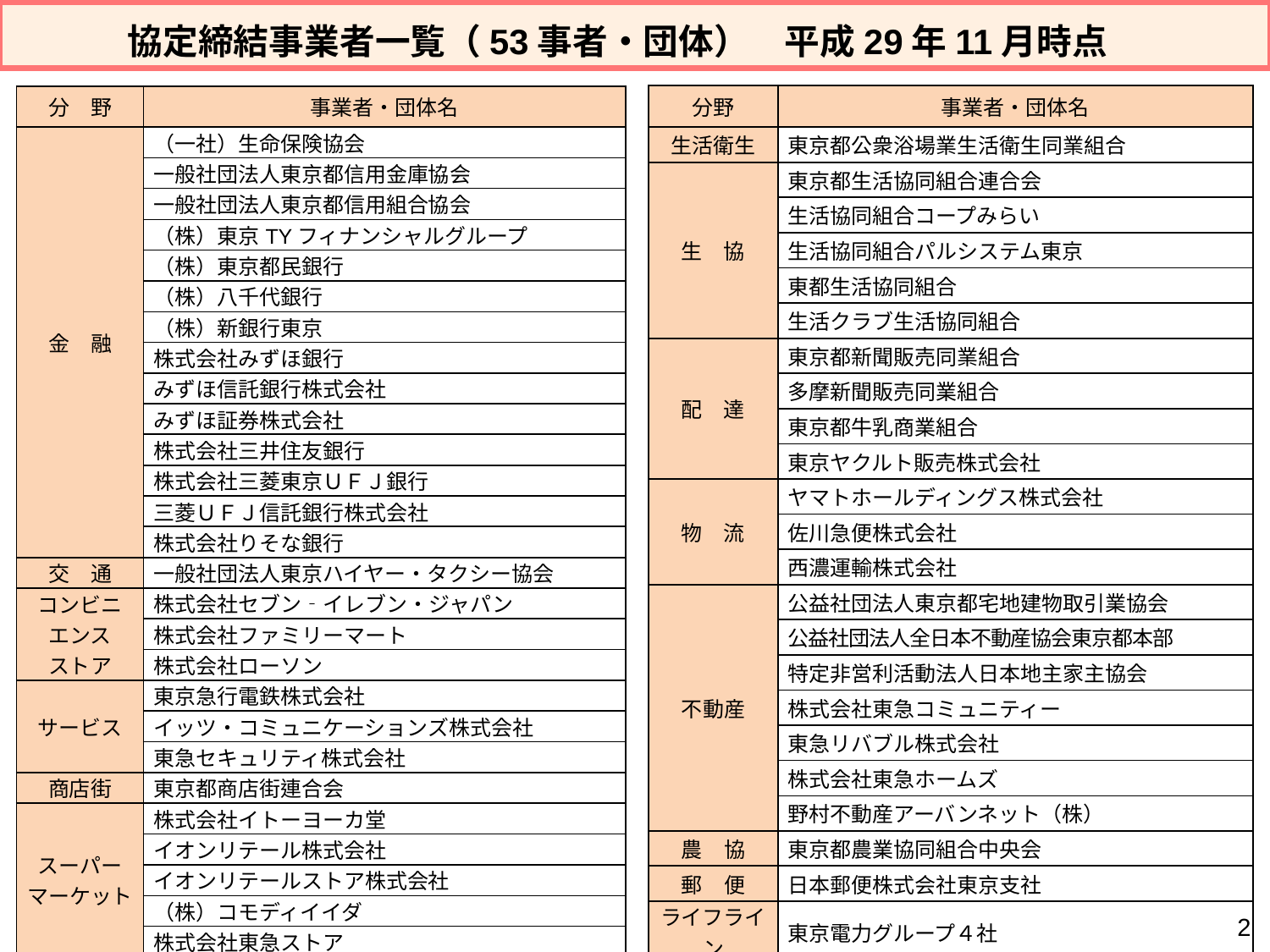

協定締結事業者一覧（53事者・団体）　平成29年11月時点
| 分野 | 事業者・団体名 |
| --- | --- |
| 生活衛生 | 東京都公衆浴場業生活衛生同業組合 |
| 生　協 | 東京都生活協同組合連合会 |
|  | 生活協同組合コープみらい |
|  | 生活協同組合パルシステム東京 |
|  | 東都生活協同組合 |
|  | 生活クラブ生活協同組合 |
| 配　達 | 東京都新聞販売同業組合 |
|  | 多摩新聞販売同業組合 |
|  | 東京都牛乳商業組合 |
|  | 東京ヤクルト販売株式会社 |
| 物　流 | ヤマトホールディングス株式会社 |
|  | 佐川急便株式会社 |
|  | 西濃運輸株式会社 |
| 不動産 | 公益社団法人東京都宅地建物取引業協会 |
|  | 公益社団法人全日本不動産協会東京都本部 |
|  | 特定非営利活動法人日本地主家主協会 |
|  | 株式会社東急コミュニティー |
|  | 東急リバブル株式会社 |
|  | 株式会社東急ホームズ |
|  | 野村不動産アーバンネット（株） |
| 農　協 | 東京都農業協同組合中央会 |
| 郵　便 | 日本郵便株式会社東京支社 |
| ライフライン | 東京電力グループ４社 |
| 分　野 | 事業者・団体名 |
| --- | --- |
| 金　融 | （一社）生命保険協会 |
|  | 一般社団法人東京都信用金庫協会 |
|  | 一般社団法人東京都信用組合協会 |
|  | （株）東京TYフィナンシャルグループ |
|  | （株）東京都民銀行 |
|  | （株）八千代銀行 |
|  | （株）新銀行東京 |
|  | 株式会社みずほ銀行 |
|  | みずほ信託銀行株式会社 |
|  | みずほ証券株式会社 |
|  | 株式会社三井住友銀行 |
|  | 株式会社三菱東京ＵＦＪ銀行 |
|  | 三菱ＵＦＪ信託銀行株式会社 |
|  | 株式会社りそな銀行 |
| 交　通 | 一般社団法人東京ハイヤー・タクシー協会 |
| コンビニ エンス ストア | 株式会社セブン‐イレブン・ジャパン |
|  | 株式会社ファミリーマート |
|  | 株式会社ローソン |
| サービス | 東京急行電鉄株式会社 |
|  | イッツ・コミュニケーションズ株式会社 |
|  | 東急セキュリティ株式会社 |
| 商店街 | 東京都商店街連合会 |
| スーパーマーケット | 株式会社イトーヨーカ堂 |
|  | イオンリテール株式会社 |
|  | イオンリテールストア株式会社 |
|  | （株）コモディイイダ |
|  | 株式会社東急ストア |
2